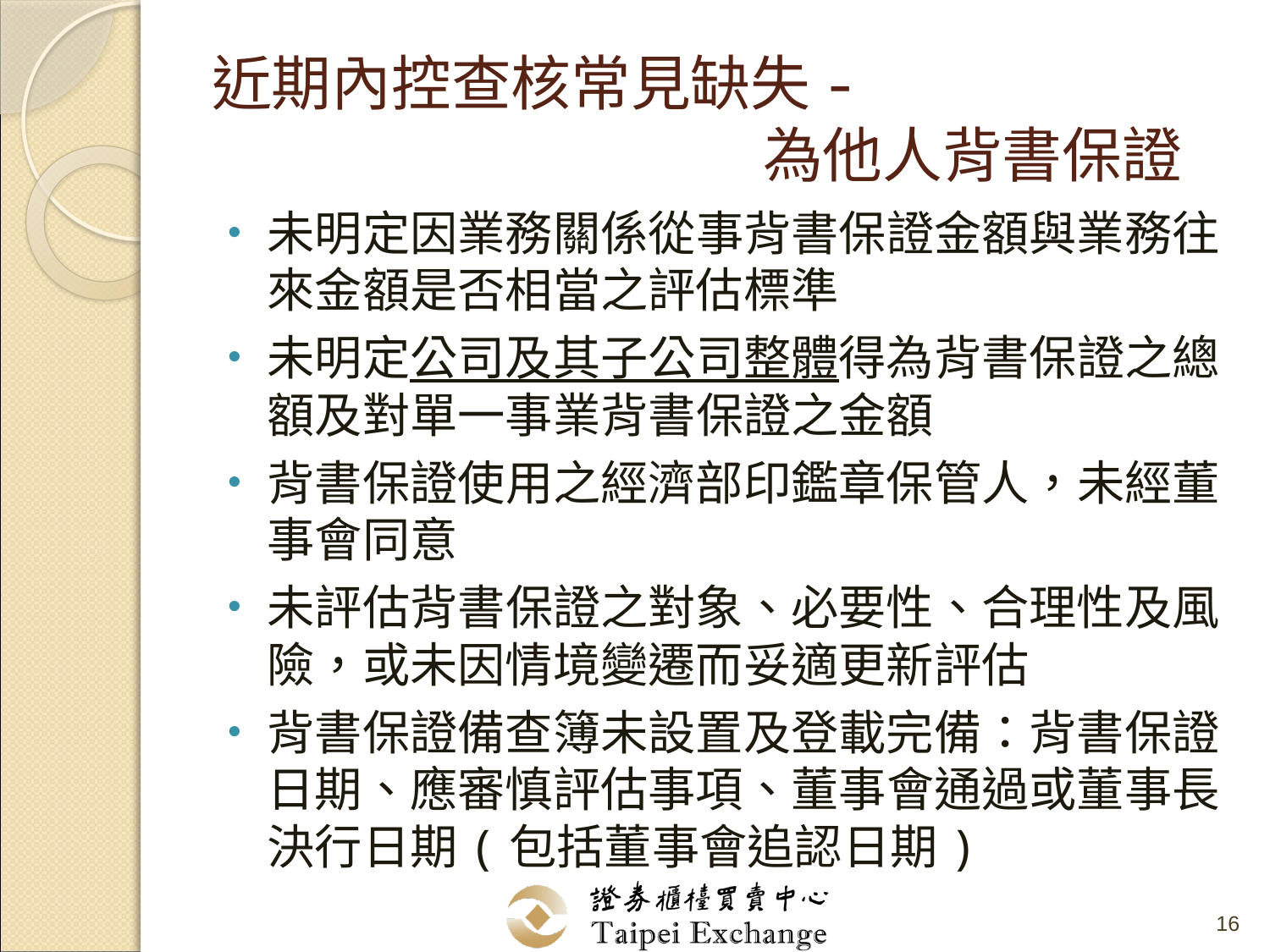

# 近期內控查核常見缺失- 為他人背書保證
未明定因業務關係從事背書保證金額與業務往來金額是否相當之評估標準
未明定公司及其子公司整體得為背書保證之總額及對單一事業背書保證之金額
背書保證使用之經濟部印鑑章保管人，未經董事會同意
未評估背書保證之對象、必要性、合理性及風險，或未因情境變遷而妥適更新評估
背書保證備查簿未設置及登載完備：背書保證日期、應審慎評估事項、董事會通過或董事長決行日期(包括董事會追認日期)

16